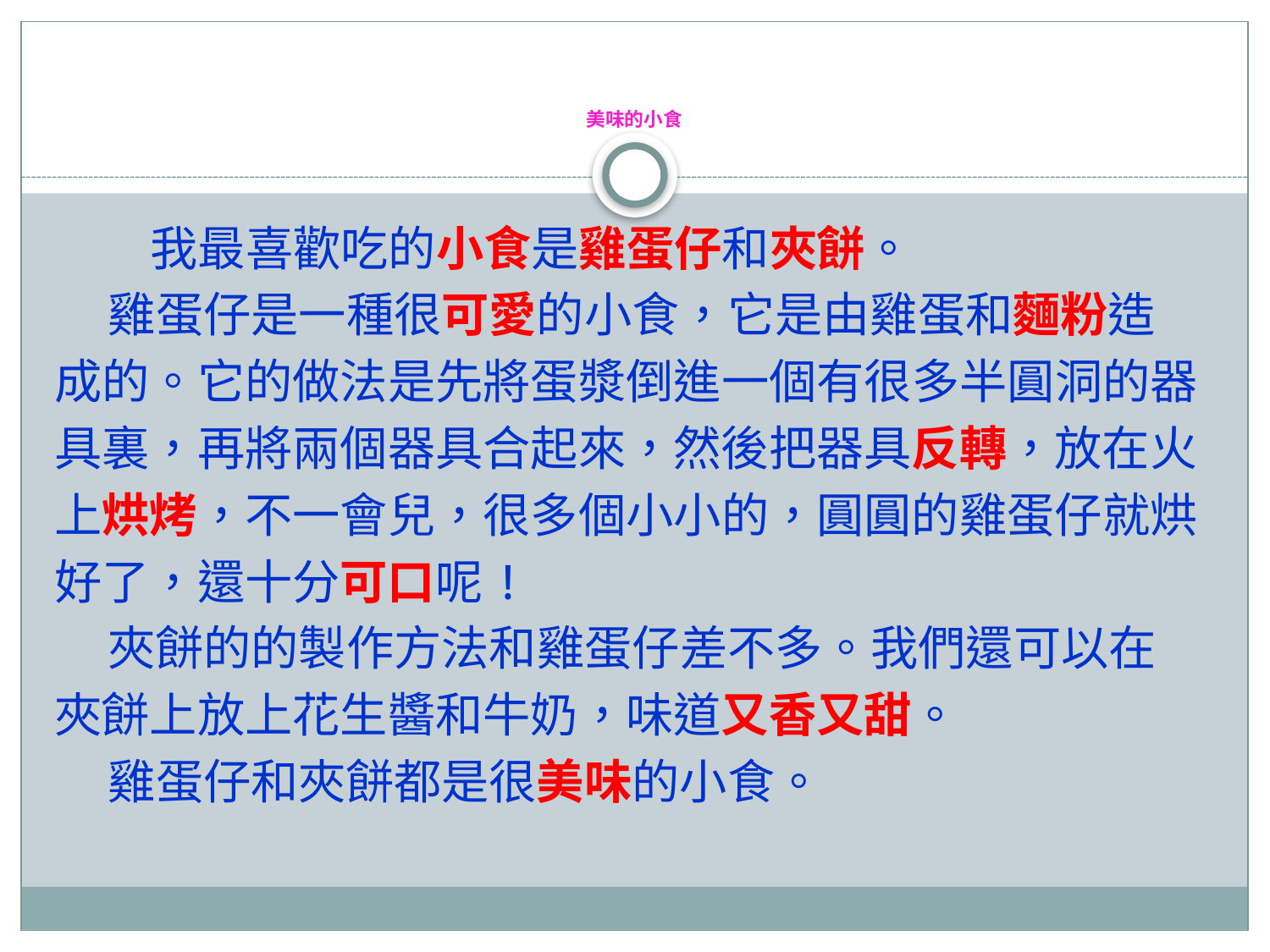

# 美味的小食
        我最喜歡吃的小食是雞蛋仔和夾餅。
    雞蛋仔是一種很可愛的小食，它是由雞蛋和麵粉造
成的。它的做法是先將蛋漿倒進一個有很多半圓洞的器
具裏，再將兩個器具合起來，然後把器具反轉，放在火
上烘烤，不一會兒，很多個小小的，圓圓的雞蛋仔就烘
好了，還十分可口呢!
    夾餅的的製作方法和雞蛋仔差不多。我們還可以在
夾餅上放上花生醬和牛奶，味道又香又甜。
    雞蛋仔和夾餅都是很美味的小食。